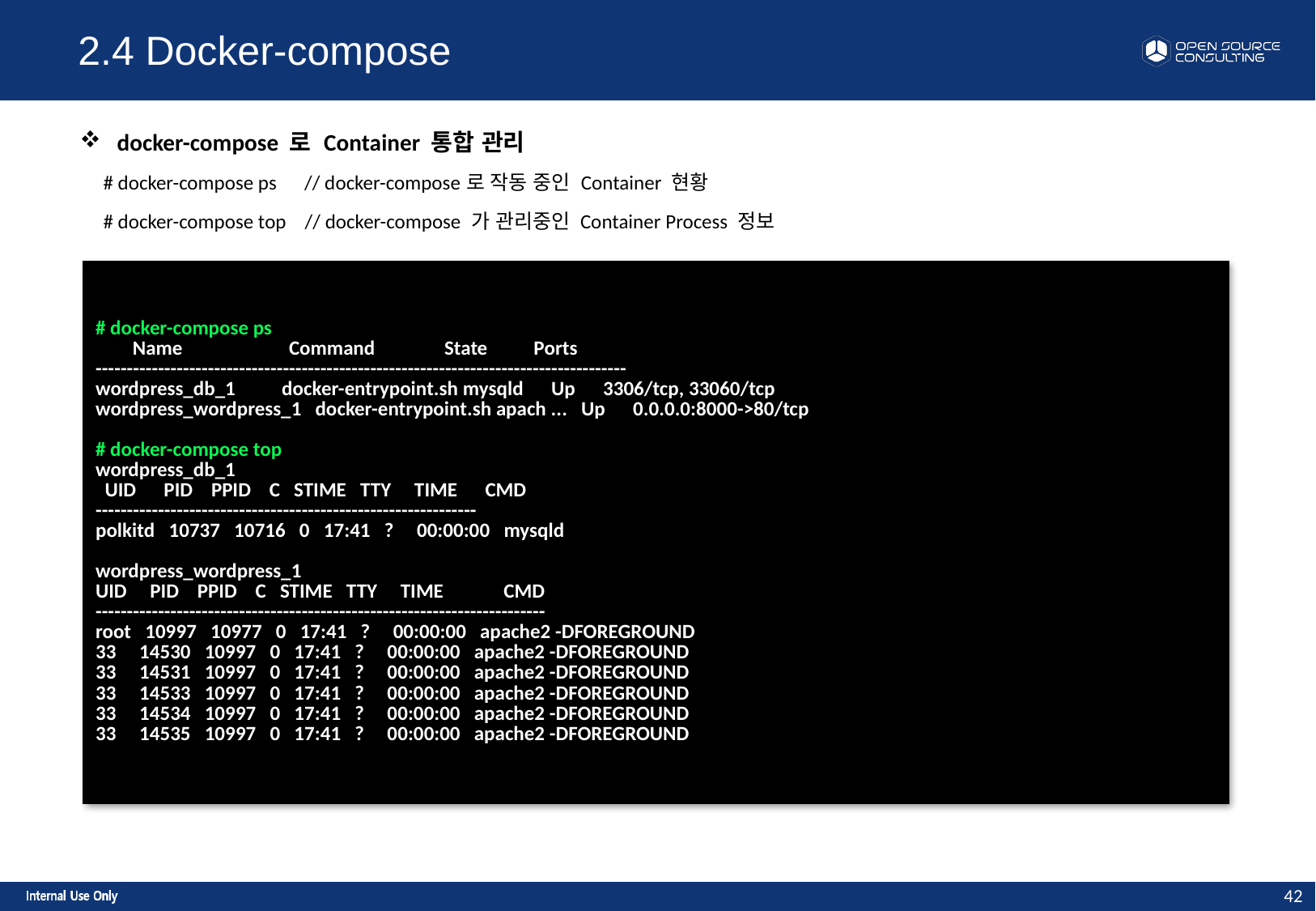

2.4 Docker-compose
 docker-compose 로 Container 통합 관리
     # docker-compose ps      // docker-compose로 작동 중인 Container 현황
     # docker-compose top    // docker-compose 가 관리중인 Container Process 정보

| # docker-compose ps Name Command State Ports ------------------------------------------------------------------------------------- wordpress\_db\_1 docker-entrypoint.sh mysqld Up 3306/tcp, 33060/tcp wordpress\_wordpress\_1 docker-entrypoint.sh apach ... Up 0.0.0.0:8000->80/tcp # docker-compose top wordpress\_db\_1 UID PID PPID C STIME TTY TIME CMD ------------------------------------------------------------- polkitd 10737 10716 0 17:41 ? 00:00:00 mysqld wordpress\_wordpress\_1 UID PID PPID C STIME TTY TIME CMD ------------------------------------------------------------------------ root 10997 10977 0 17:41 ? 00:00:00 apache2 -DFOREGROUND 33 14530 10997 0 17:41 ? 00:00:00 apache2 -DFOREGROUND 33 14531 10997 0 17:41 ? 00:00:00 apache2 -DFOREGROUND 33 14533 10997 0 17:41 ? 00:00:00 apache2 -DFOREGROUND 33 14534 10997 0 17:41 ? 00:00:00 apache2 -DFOREGROUND 33 14535 10997 0 17:41 ? 00:00:00 apache2 -DFOREGROUND |
| --- |
42